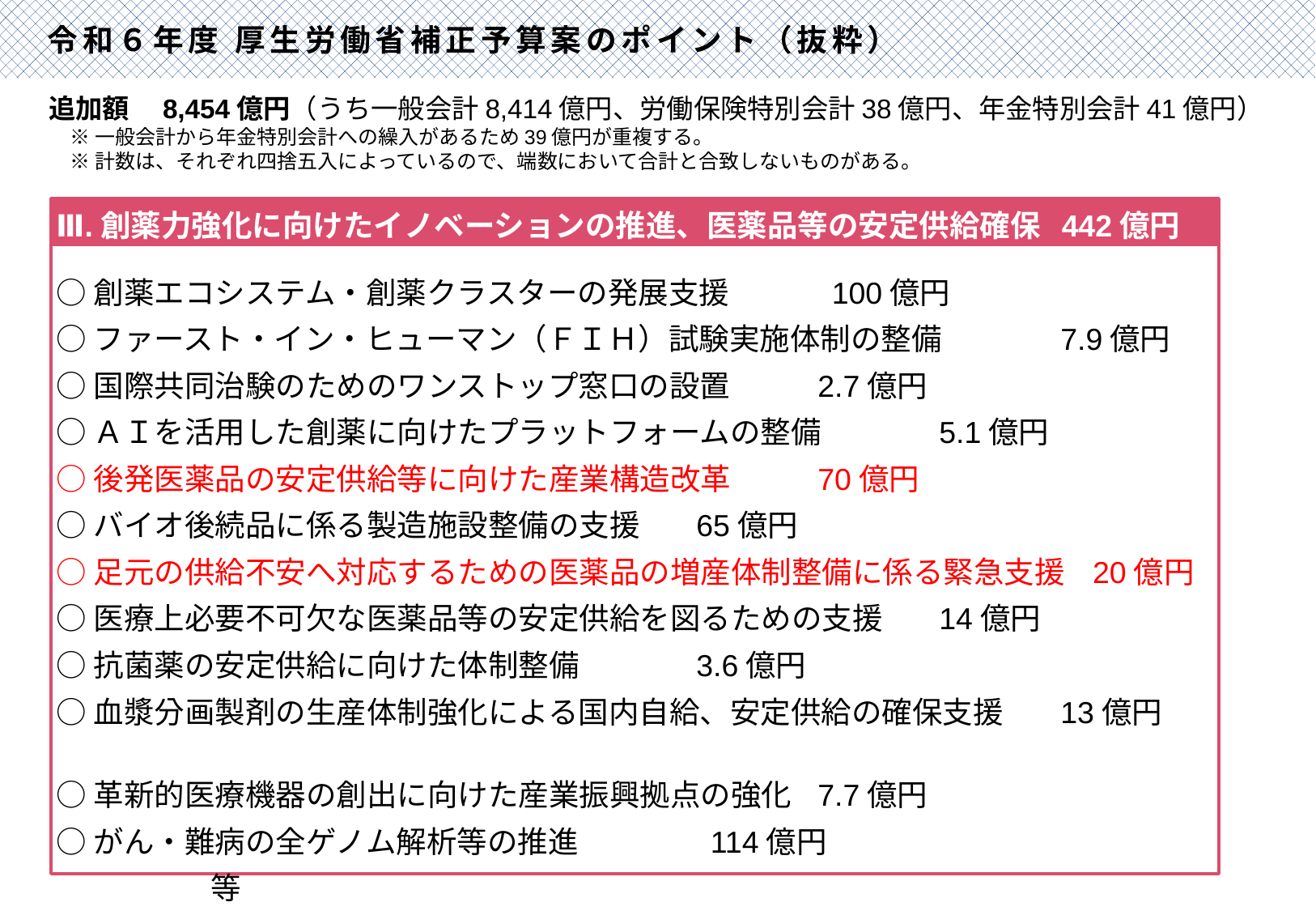

令和６年度 厚生労働省補正予算案のポイント（抜粋）
　追加額　8,454億円（うち一般会計8,414億円、労働保険特別会計38億円、年金特別会計41億円）
※一般会計から年金特別会計への繰入があるため39億円が重複する。
※計数は、それぞれ四捨五入によっているので、端数において合計と合致しないものがある。

○創薬エコシステム・創薬クラスターの発展支援	 100億円
○ファースト・イン・ヒューマン（ＦＩＨ）試験実施体制の整備	7.9億円
○国際共同治験のためのワンストップ窓口の設置	2.7億円
○ＡＩを活用した創薬に向けたプラットフォームの整備	5.1億円
○後発医薬品の安定供給等に向けた産業構造改革	70億円
○バイオ後続品に係る製造施設整備の支援	65億円
○足元の供給不安へ対応するための医薬品の増産体制整備に係る緊急支援   20億円
○医療上必要不可欠な医薬品等の安定供給を図るための支援	14億円
○抗菌薬の安定供給に向けた体制整備	3.6億円
○血漿分画製剤の生産体制強化による国内自給、安定供給の確保支援	13億円
○革新的医療機器の創出に向けた産業振興拠点の強化	7.7億円
○がん・難病の全ゲノム解析等の推進	 114億円
		等
Ⅲ.創薬力強化に向けたイノベーションの推進、医薬品等の安定供給確保  442億円